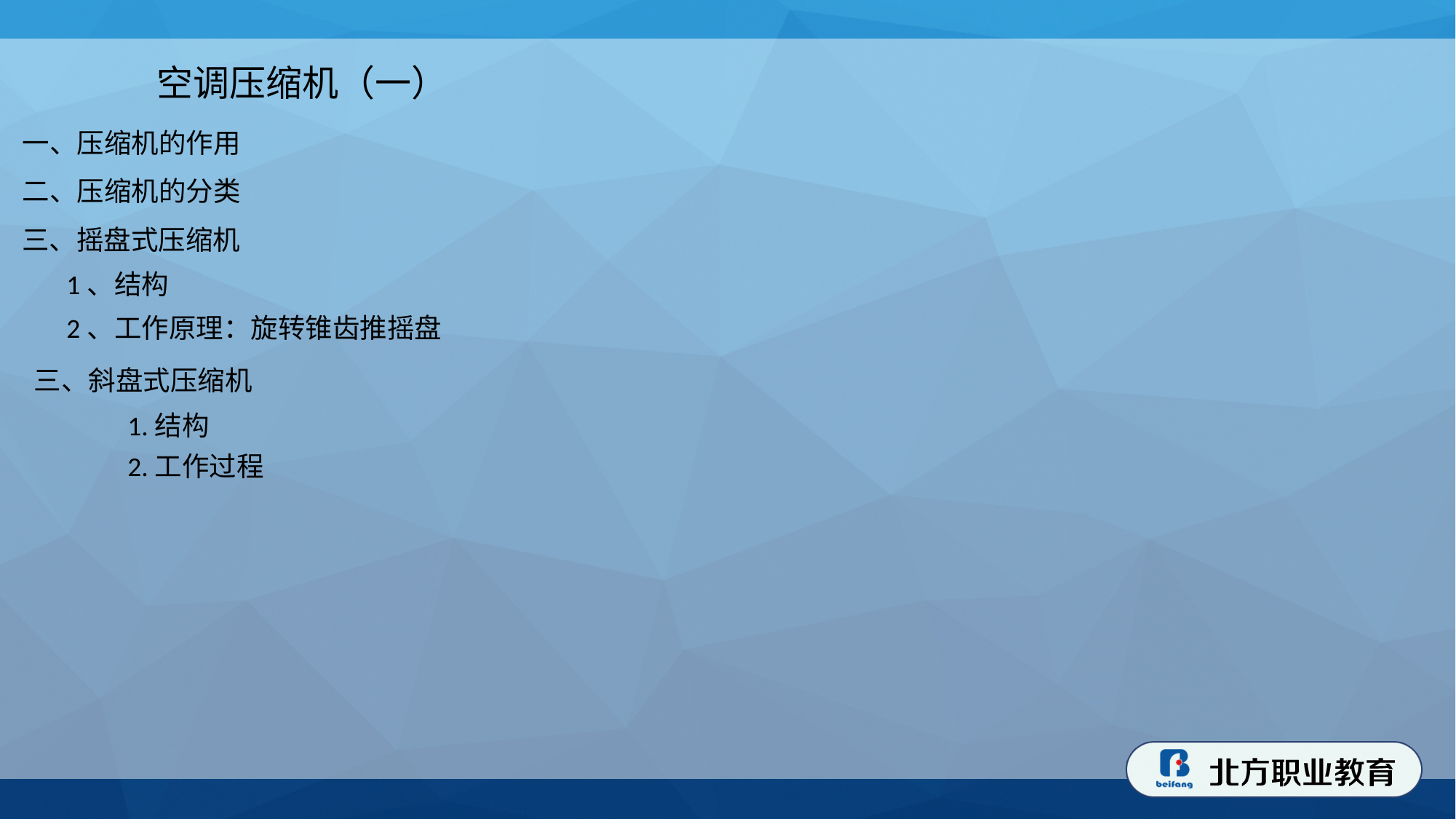

空调压缩机（一）
一、压缩机的作用
二、压缩机的分类
三、摇盘式压缩机
1、结构
2、工作原理：旋转锥齿推摇盘
三、斜盘式压缩机
1.结构
2.工作过程